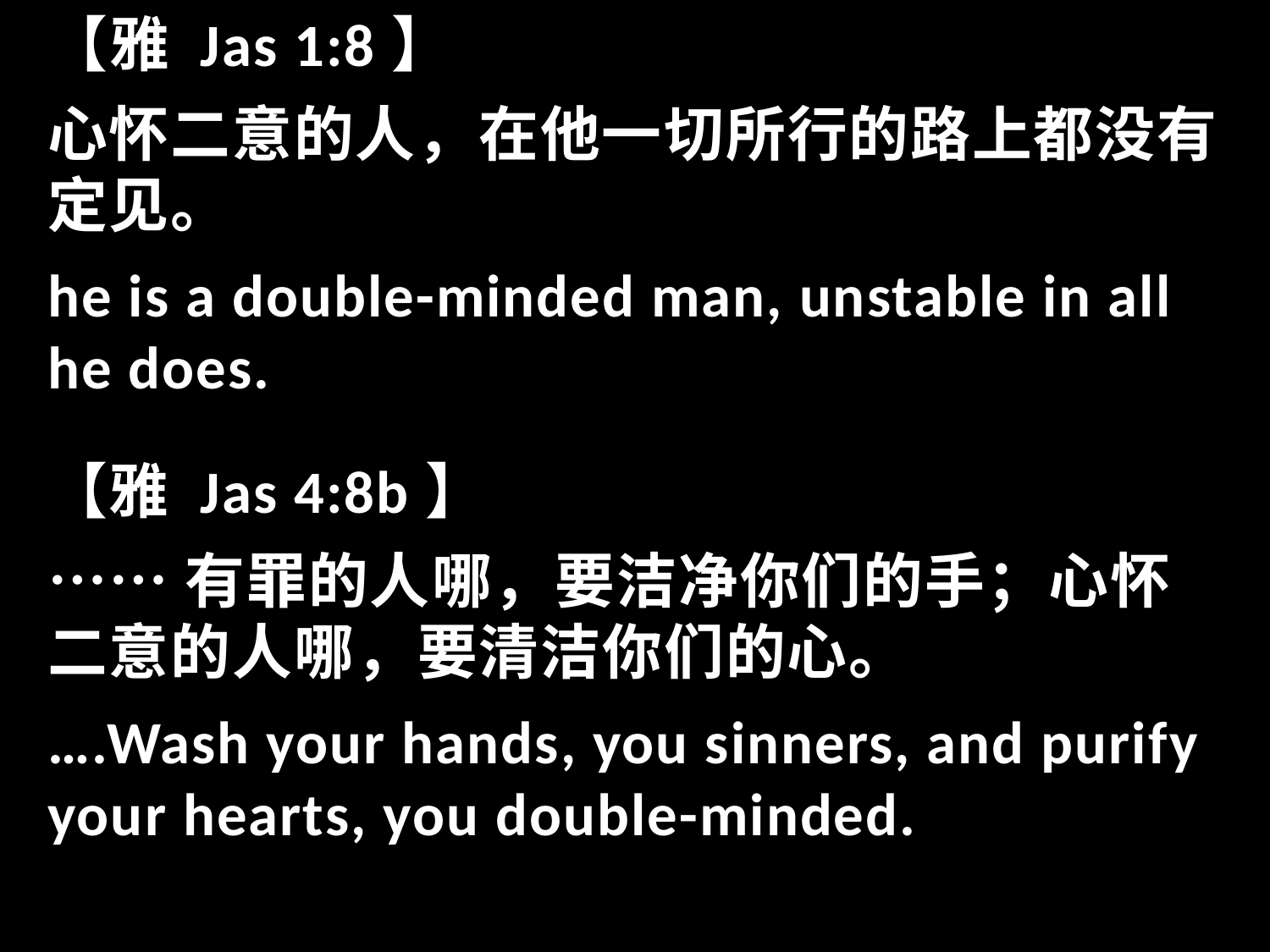

【雅 Jas 1:8】
心怀二意的人，在他一切所行的路上都没有定见。
he is a double-minded man, unstable in all he does.

【雅 Jas 4:8b】
……有罪的人哪，要洁净你们的手；心怀二意的人哪，要清洁你们的心。
….Wash your hands, you sinners, and purify your hearts, you double-minded.